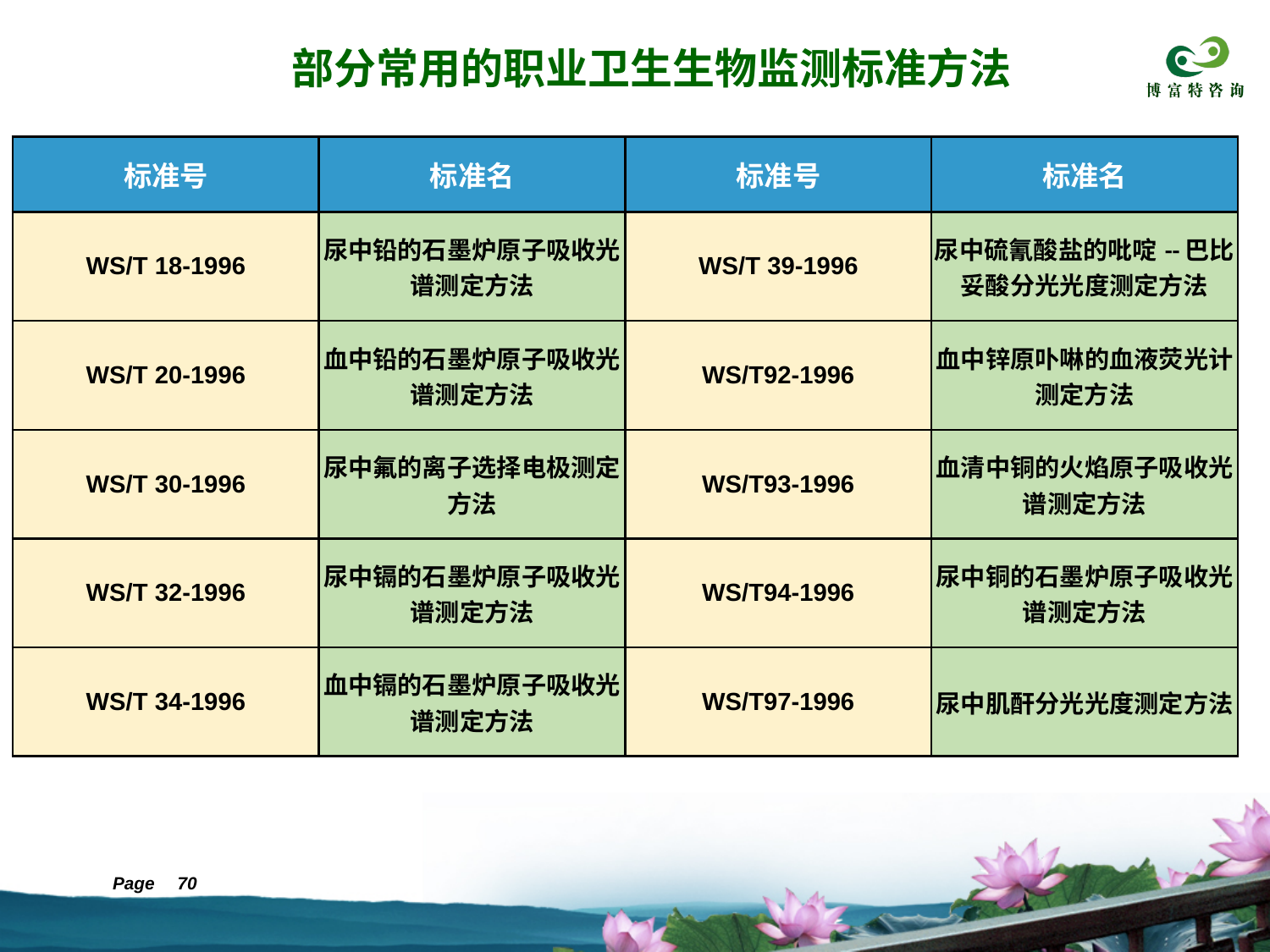

# 部分常用的职业卫生生物监测标准方法
| 标准号 | 标准名 | 标准号 | 标准名 |
| --- | --- | --- | --- |
| WS/T 18-1996 | 尿中铅的石墨炉原子吸收光谱测定方法 | WS/T 39-1996 | 尿中硫氰酸盐的吡啶--巴比妥酸分光光度测定方法 |
| WS/T 20-1996 | 血中铅的石墨炉原子吸收光谱测定方法 | WS/T92-1996 | 血中锌原卟啉的血液荧光计测定方法 |
| WS/T 30-1996 | 尿中氟的离子选择电极测定方法 | WS/T93-1996 | 血清中铜的火焰原子吸收光谱测定方法 |
| WS/T 32-1996 | 尿中镉的石墨炉原子吸收光谱测定方法 | WS/T94-1996 | 尿中铜的石墨炉原子吸收光谱测定方法 |
| WS/T 34-1996 | 血中镉的石墨炉原子吸收光谱测定方法 | WS/T97-1996 | 尿中肌酐分光光度测定方法 |